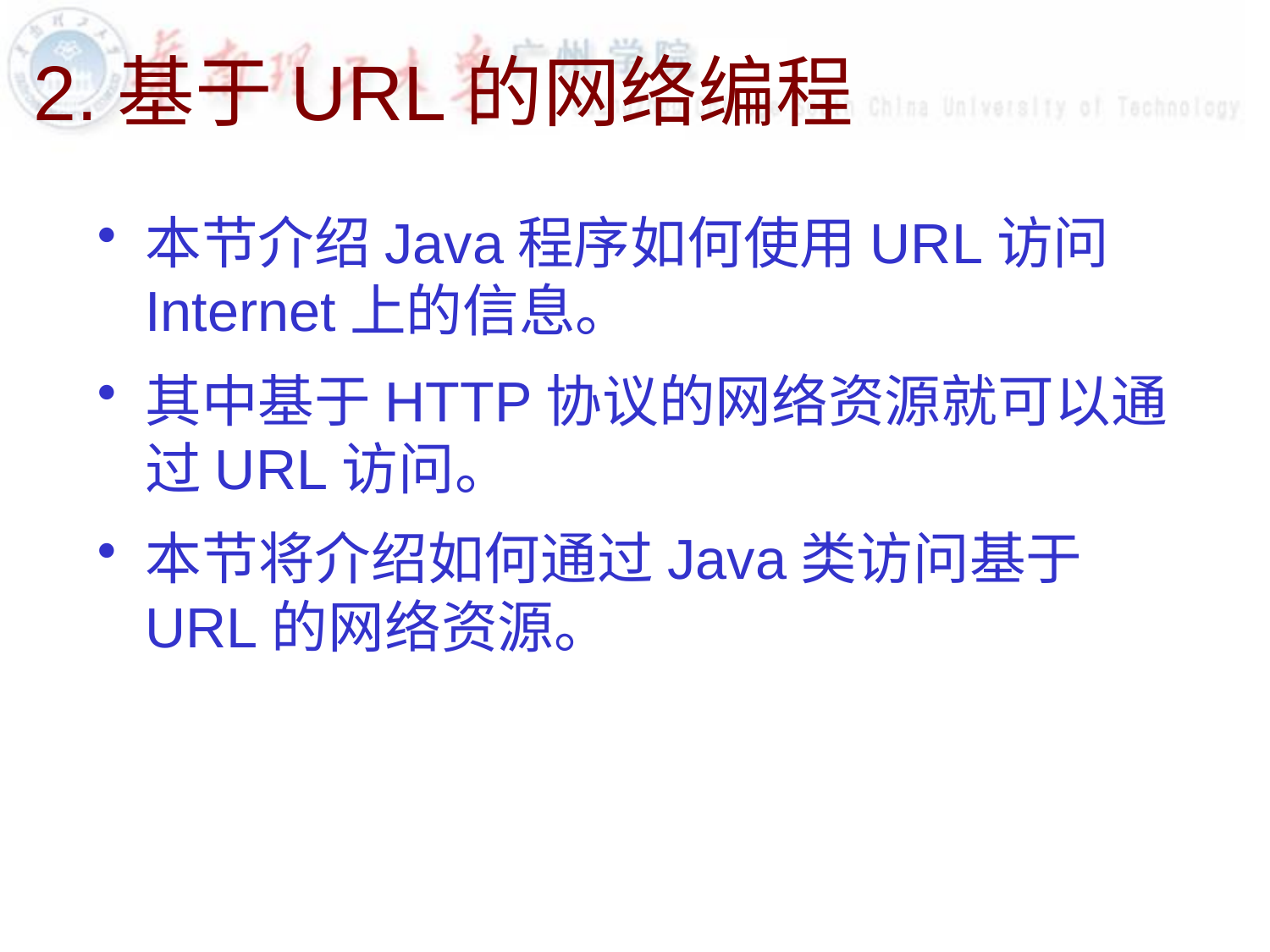

# 2.基于URL的网络编程
本节介绍Java程序如何使用URL访问Internet上的信息。
其中基于HTTP协议的网络资源就可以通过URL访问。
本节将介绍如何通过Java类访问基于URL的网络资源。